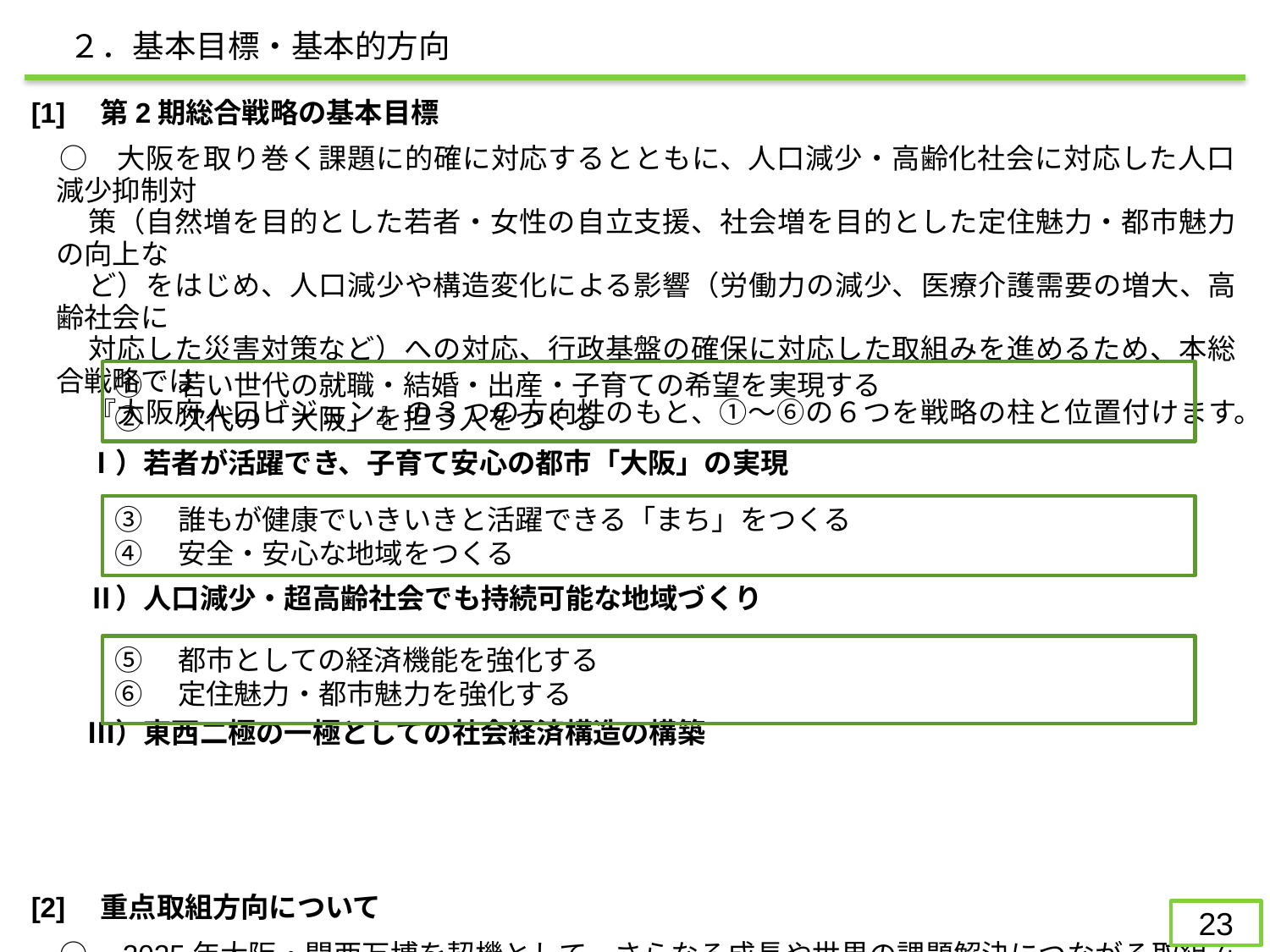

２．基本目標・基本的方向
[1]　第2期総合戦略の基本目標

　○　大阪を取り巻く課題に的確に対応するとともに、人口減少・高齢化社会に対応した人口減少抑制対
　　策（自然増を目的とした若者・女性の自立支援、社会増を目的とした定住魅力・都市魅力の向上な
　　ど）をはじめ、人口減少や構造変化による影響（労働力の減少、医療介護需要の増大、高齢社会に
　　対応した災害対策など）への対応、行政基盤の確保に対応した取組みを進めるため、本総合戦略では
　　『大阪府人口ビジョン』の３つの方向性のもと、①～⑥の６つを戦略の柱と位置付けます。

　　Ⅰ）若者が活躍でき、子育て安心の都市「大阪」の実現

　　Ⅱ）人口減少・超高齢社会でも持続可能な地域づくり

　　Ⅲ）東西二極の一極としての社会経済構造の構築

[2]　重点取組方向について

　○　2025年大阪・関西万博を契機として、さらなる成長や世界の課題解決につながる取組みを推進するた
　　め、第２期総合戦略では、『万博のインパクトを活かした取組み』、『SDGsの推進』、『スマートシティ実現
　　に向けた取組み』について、重点的に取り組んでいきます。

①　若い世代の就職・結婚・出産・子育ての希望を実現する
②　次代の「大阪」を担う人をつくる
③　誰もが健康でいきいきと活躍できる「まち」をつくる
④　安全・安心な地域をつくる
⑤　都市としての経済機能を強化する
⑥　定住魅力・都市魅力を強化する
23